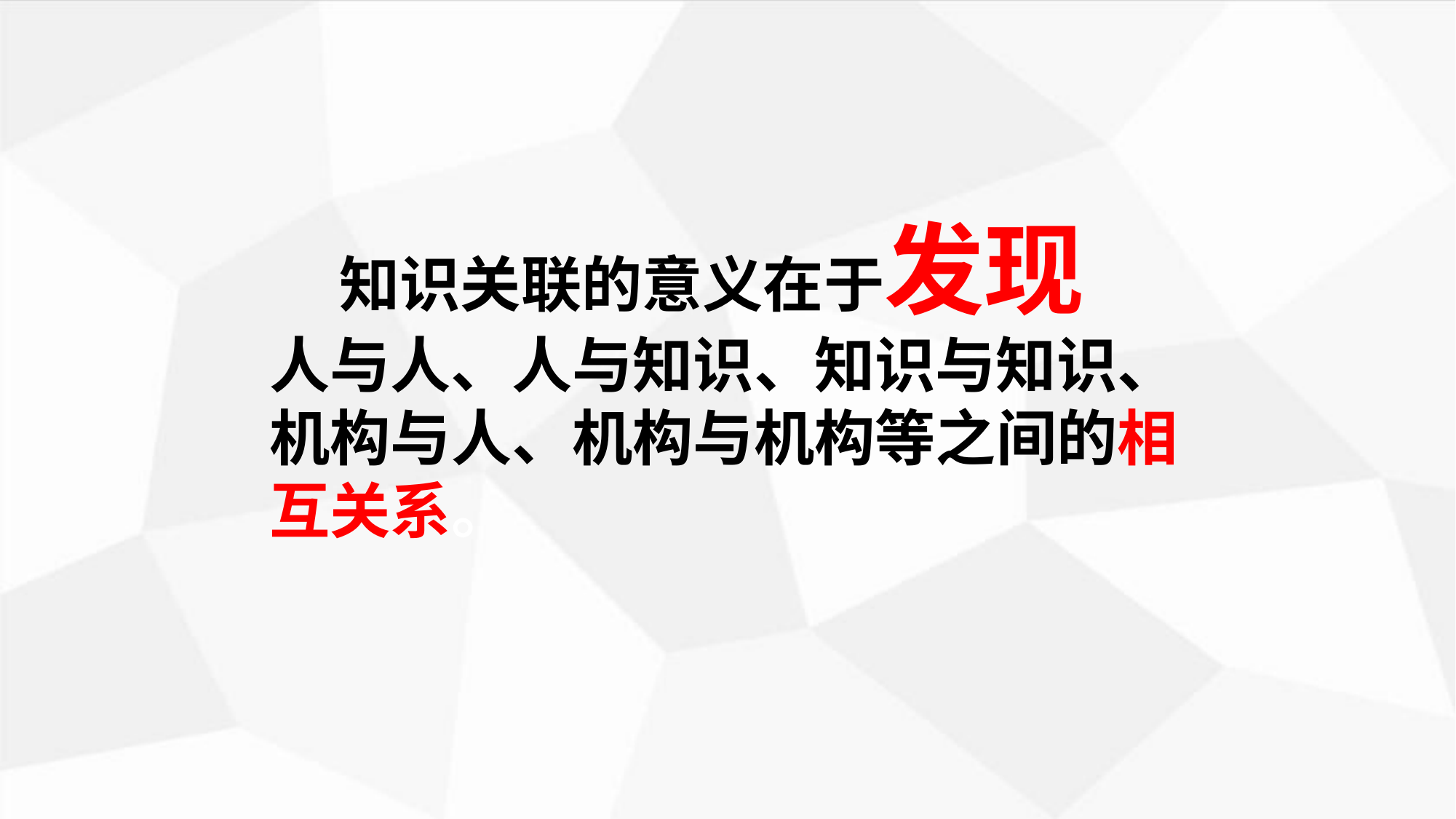

知识关联的意义在于发现
人与人、人与知识、知识与知识、机构与人、机构与机构等之间的相互关系。